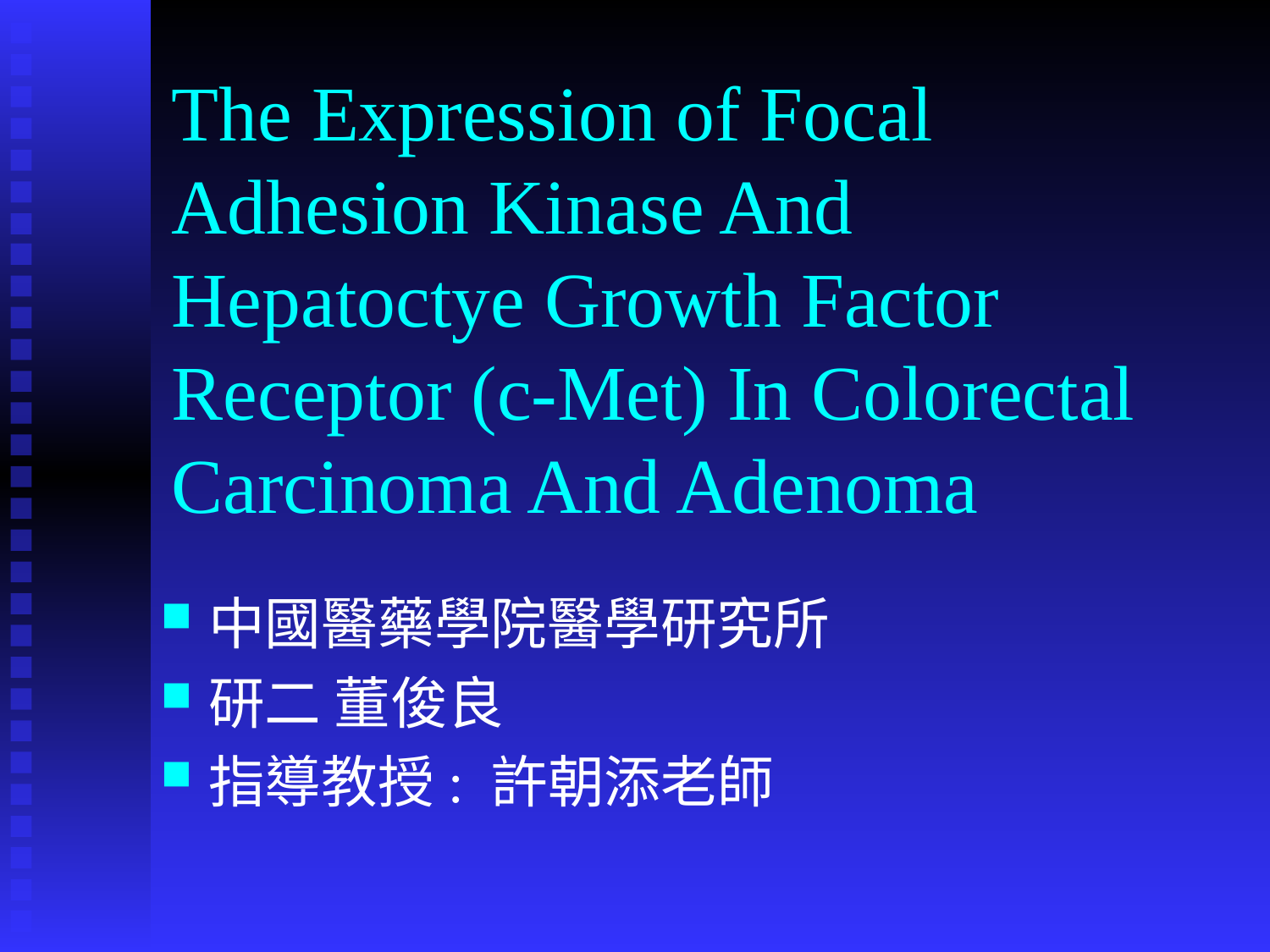

# The Expression of Focal Adhesion Kinase And Hepatoctye Growth Factor Receptor (c-Met) In Colorectal Carcinoma And Adenoma
中國醫藥學院醫學研究所
研二 董俊良
指導教授: 許朝添老師